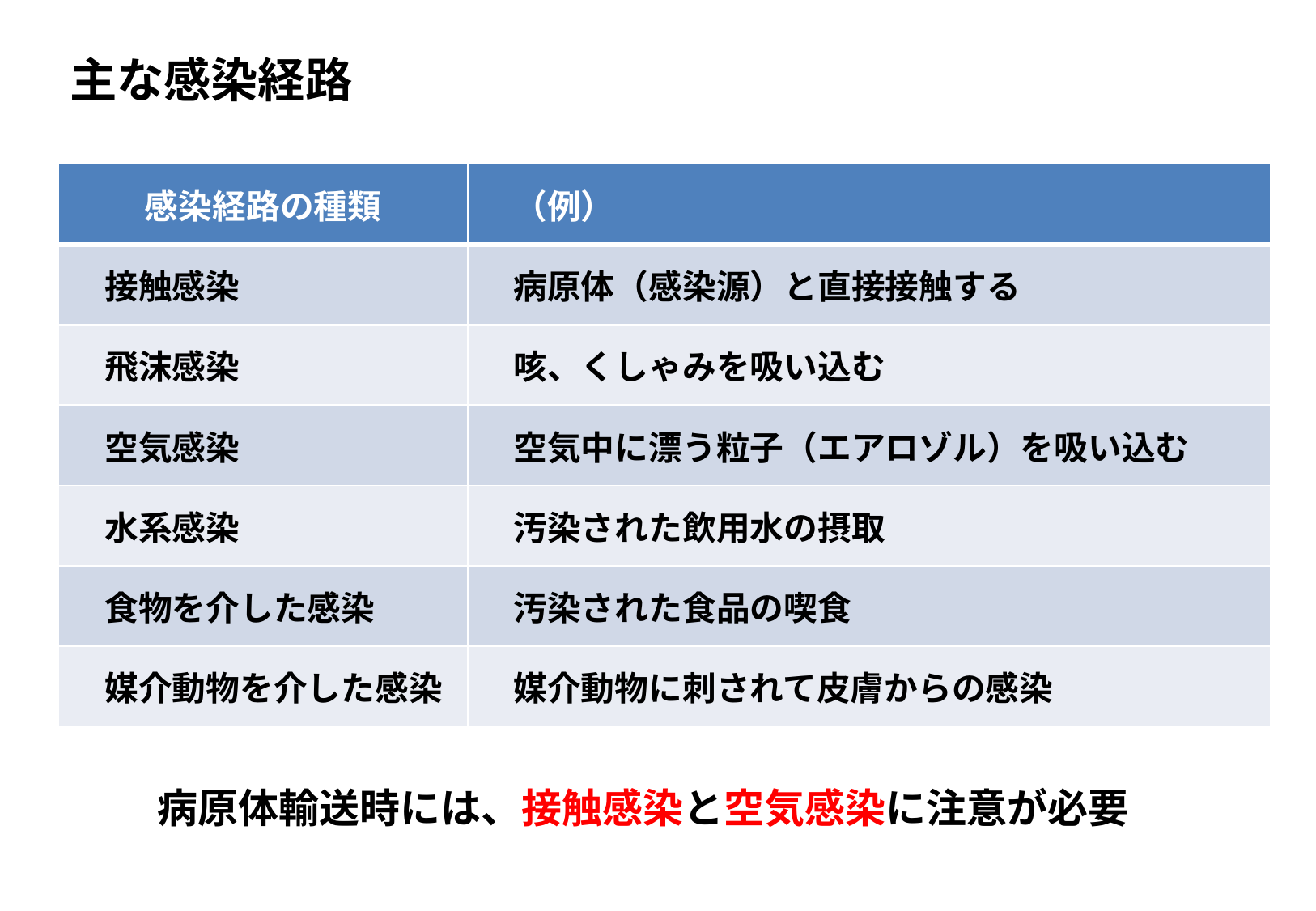

主な感染経路
| 感染経路の種類 | （例） |
| --- | --- |
| 接触感染 | 病原体（感染源）と直接接触する |
| 飛沫感染 | 咳、くしゃみを吸い込む |
| 空気感染 | 空気中に漂う粒子（エアロゾル）を吸い込む |
| 水系感染 | 汚染された飲用水の摂取 |
| 食物を介した感染 | 汚染された食品の喫食 |
| 媒介動物を介した感染 | 媒介動物に刺されて皮膚からの感染 |
病原体輸送時には、接触感染と空気感染に注意が必要